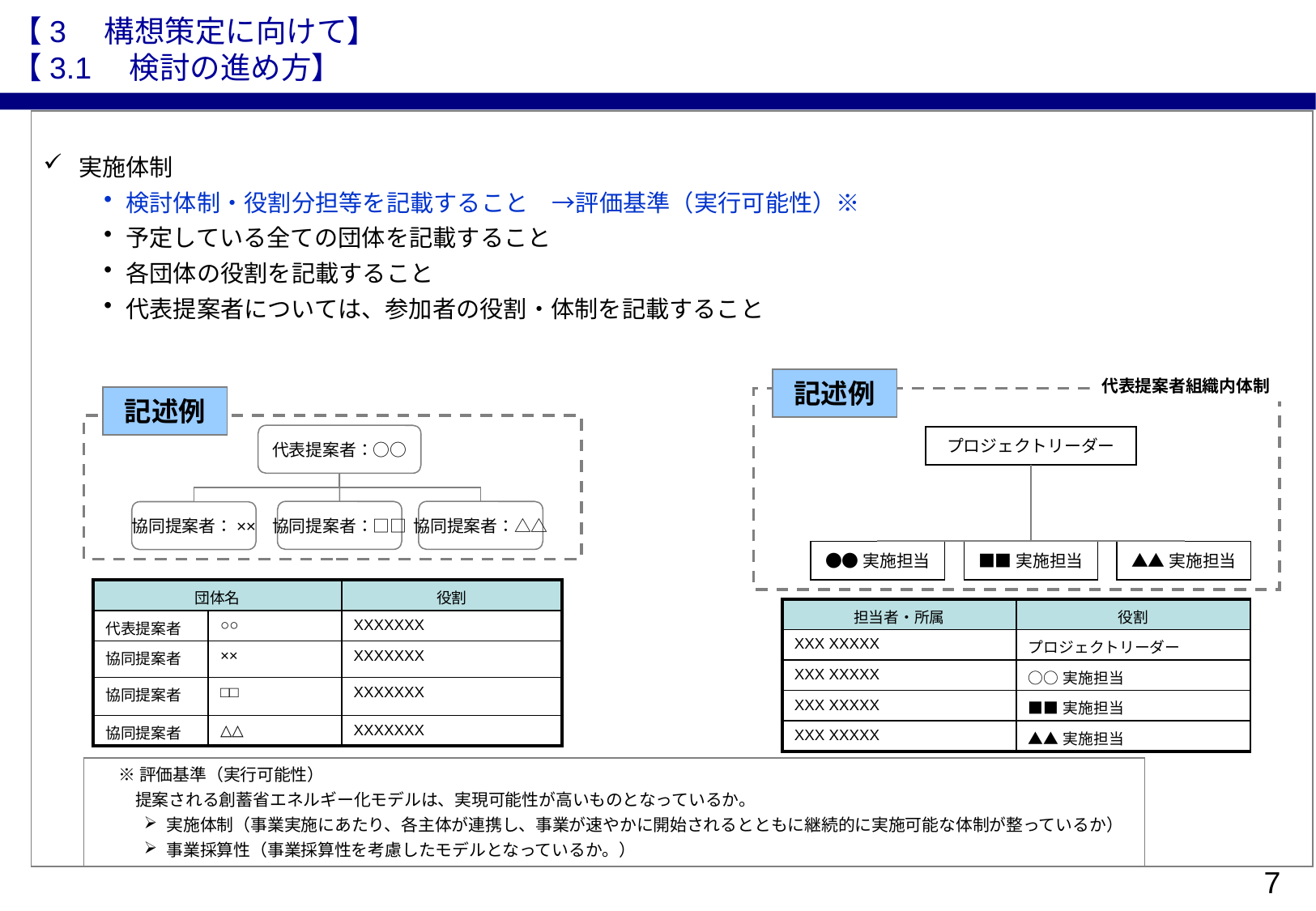

【3　構想策定に向けて】
【3.1　検討の進め方】

実施体制
検討体制・役割分担等を記載すること　→評価基準（実行可能性）※
予定している全ての団体を記載すること
各団体の役割を記載すること
代表提案者については、参加者の役割・体制を記載すること
記述例

代表提案者組織内体制
記述例

代表提案者：○○

プロジェクトリーダー
協同提案者：□□
協同提案者：△△
協同提案者：××
●●実施担当
■■実施担当
▲▲実施担当
| 団体名 |  | 役割 |
| --- | --- | --- |
| 代表提案者 | ○○ | XXXXXXX |
| 協同提案者 | ×× | XXXXXXX |
| 協同提案者 | □□ | XXXXXXX |
| 協同提案者 | △△ | XXXXXXX |
| 担当者・所属 | 役割 |
| --- | --- |
| XXX XXXXX | プロジェクトリーダー |
| XXX XXXXX | ○○実施担当 |
| XXX XXXXX | ■■実施担当 |
| XXX XXXXX | ▲▲実施担当 |
※評価基準（実行可能性）
　提案される創蓄省エネルギー化モデルは、実現可能性が高いものとなっているか。
実施体制（事業実施にあたり、各主体が連携し、事業が速やかに開始されるとともに継続的に実施可能な体制が整っているか）
事業採算性（事業採算性を考慮したモデルとなっているか。）